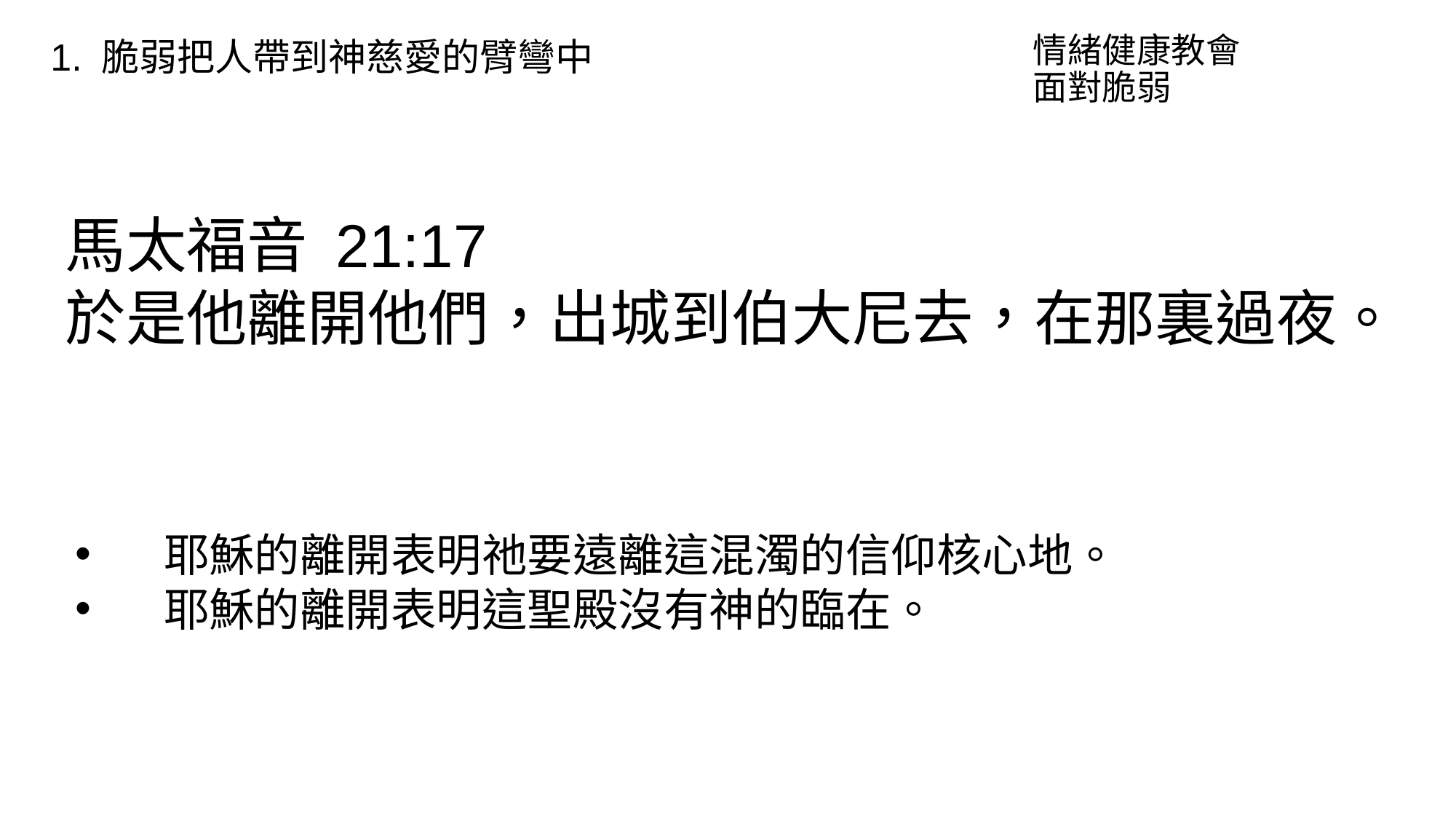

情緒健康教會
面對脆弱
1. 脆弱把人帶到神慈愛的臂彎中
馬太福音 21:17
於是他離開他們，出城到伯大尼去，在那裏過夜。
耶穌的離開表明祂要遠離這混濁的信仰核心地。
耶穌的離開表明這聖殿沒有神的臨在。